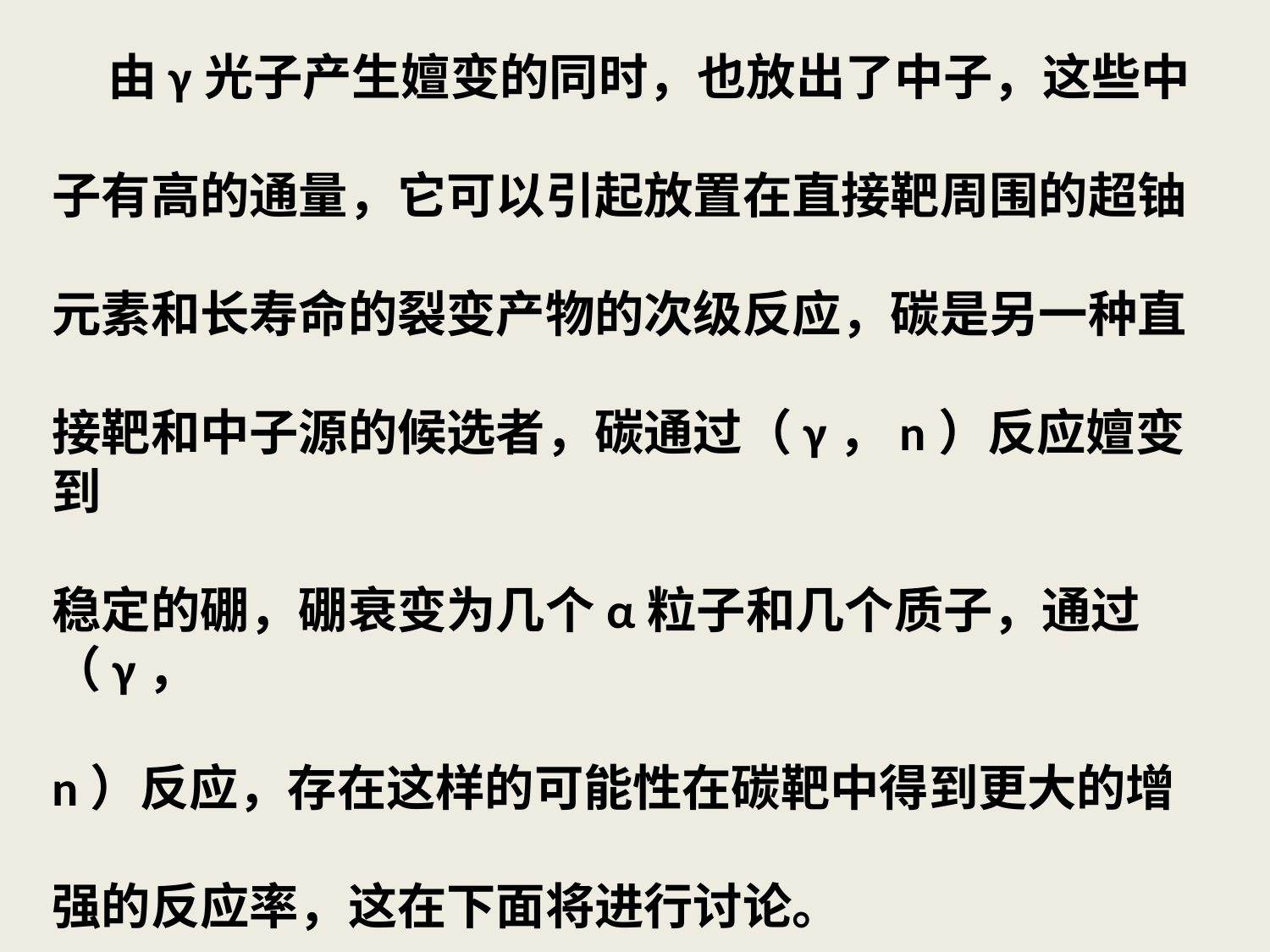

由γ光子产生嬗变的同时，也放出了中子，这些中

子有高的通量，它可以引起放置在直接靶周围的超铀

元素和长寿命的裂变产物的次级反应，碳是另一种直

接靶和中子源的候选者，碳通过（γ，n）反应嬗变到

稳定的硼，硼衰变为几个α粒子和几个质子，通过（γ，

n）反应，存在这样的可能性在碳靶中得到更大的增

强的反应率，这在下面将进行讨论。